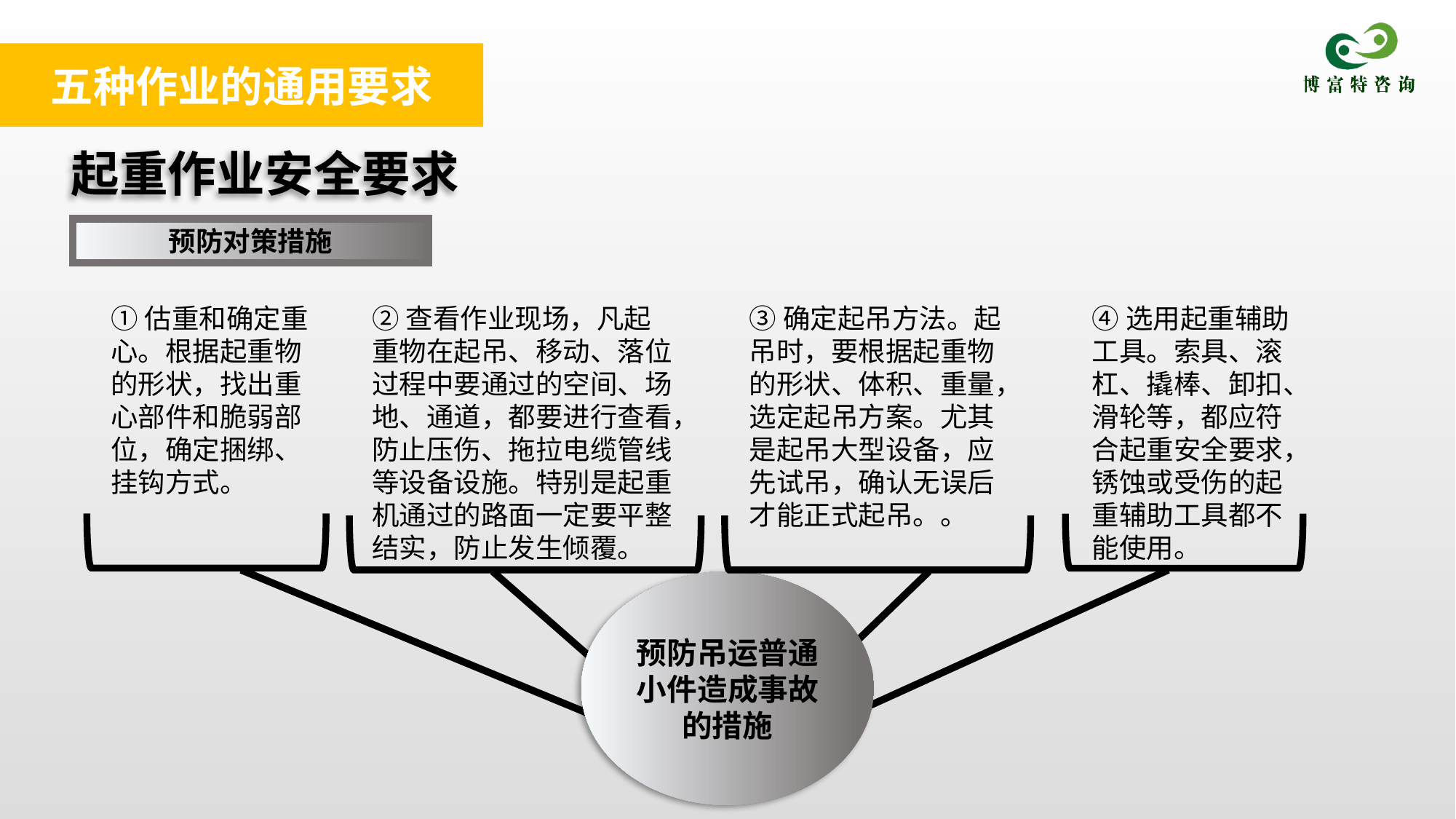

五种作业的通用要求
起重作业安全要求
预防对策措施
①估重和确定重心。根据起重物的形状，找出重心部件和脆弱部位，确定捆绑、挂钩方式。
②查看作业现场，凡起重物在起吊、移动、落位过程中要通过的空间、场地、通道，都要进行查看，防止压伤、拖拉电缆管线等设备设施。特别是起重机通过的路面一定要平整结实，防止发生倾覆。
③确定起吊方法。起吊时，要根据起重物的形状、体积、重量，选定起吊方案。尤其是起吊大型设备，应先试吊，确认无误后才能正式起吊。。
④选用起重辅助工具。索具、滚杠、撬棒、卸扣、滑轮等，都应符合起重安全要求，锈蚀或受伤的起重辅助工具都不能使用。

预防吊运普通小件造成事故的措施